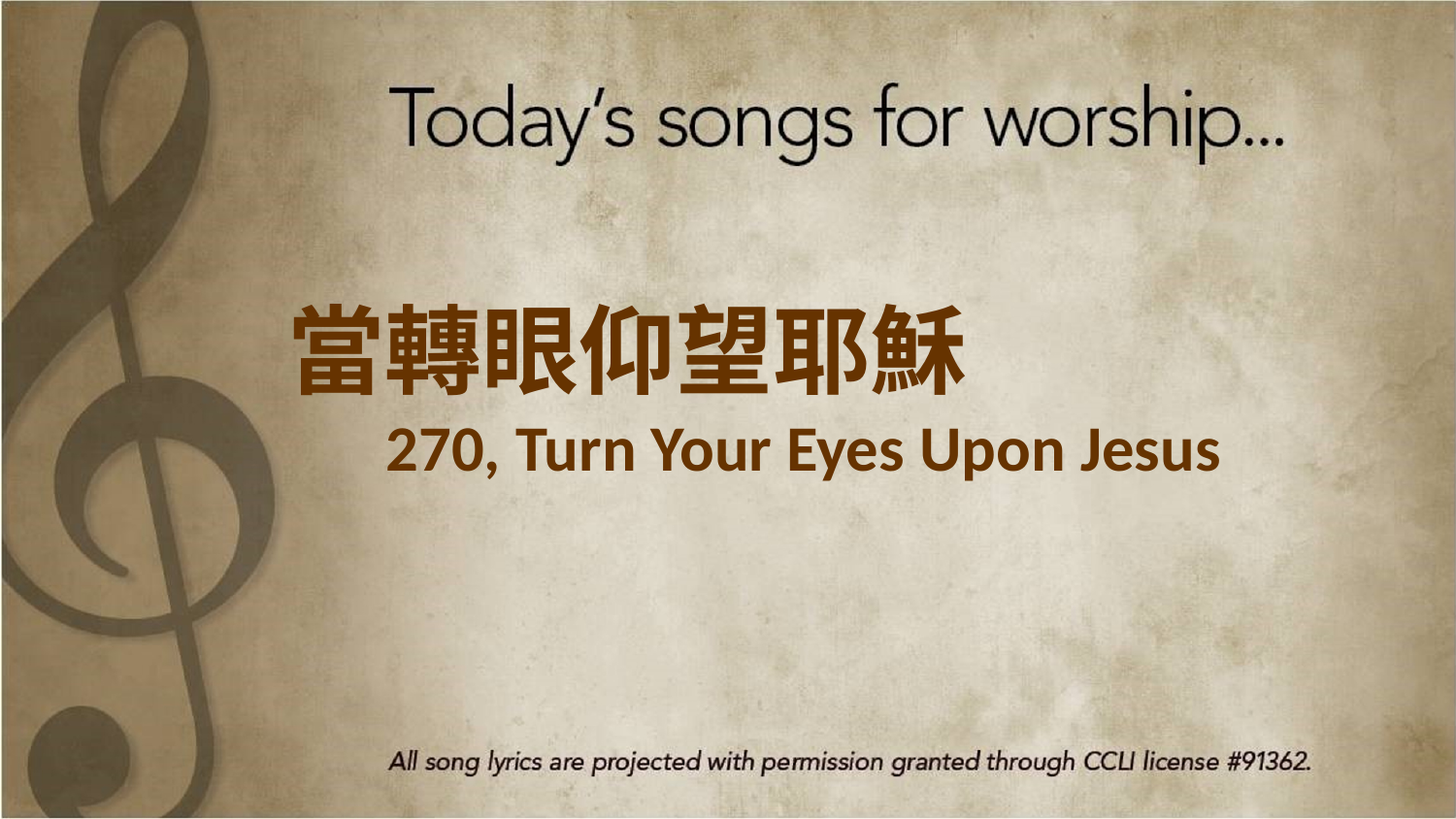

當轉眼仰望耶穌
270, Turn Your Eyes Upon Jesus